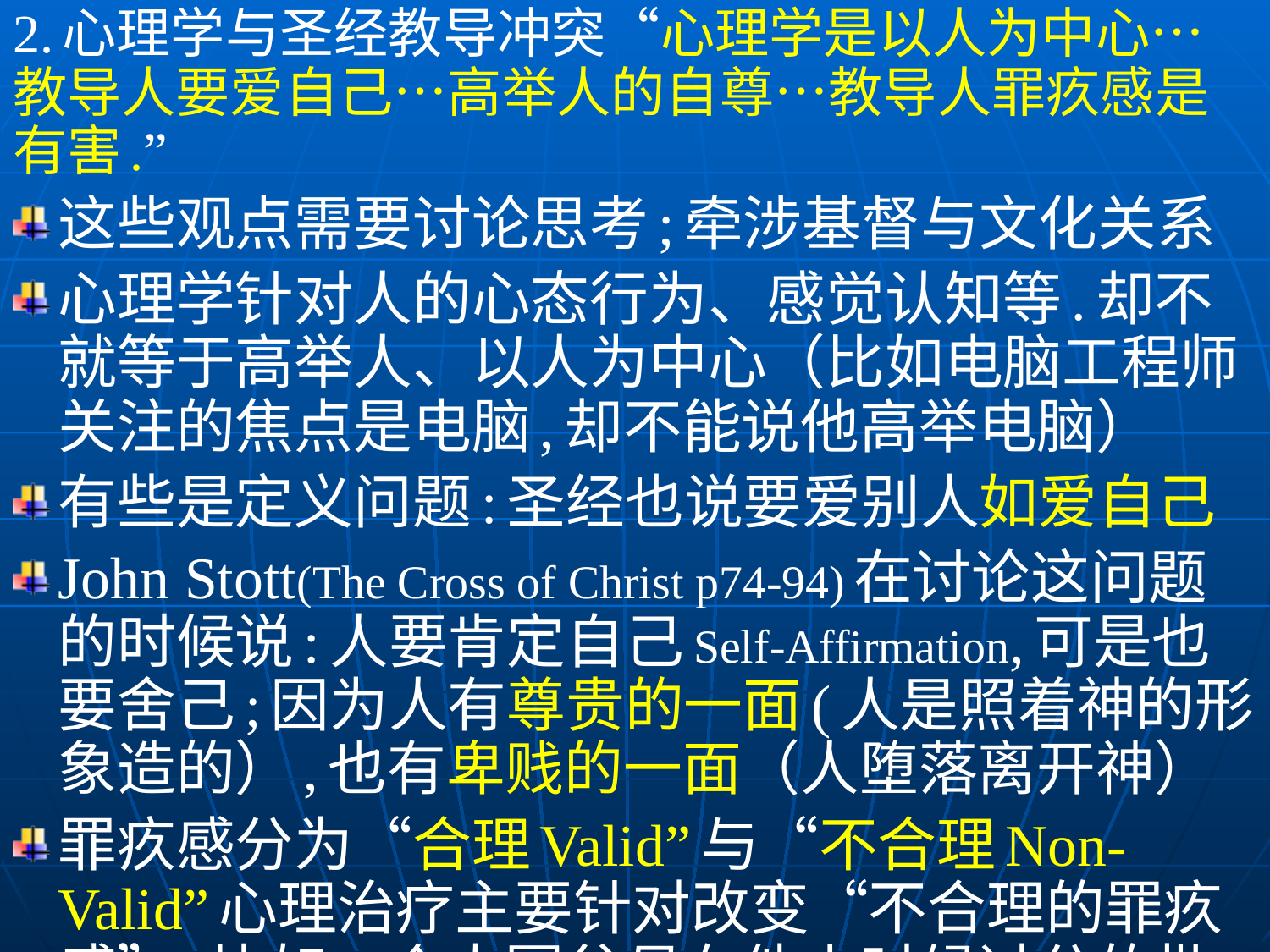

2.心理学与圣经教导冲突“心理学是以人为中心…教导人要爱自己…高举人的自尊…教导人罪疚感是有害.”
这些观点需要讨论思考;牵涉基督与文化关系
心理学针对人的心态行为、感觉认知等.却不就等于高举人、以人为中心（比如电脑工程师关注的焦点是电脑,却不能说他高举电脑）
有些是定义问题:圣经也说要爱别人如爱自己
John Stott(The Cross of Christ p74-94)在讨论这问题的时候说:人要肯定自己Self-Affirmation,可是也要舍己;因为人有尊贵的一面(人是照着神的形象造的）,也有卑贱的一面（人堕落离开神）
罪疚感分为“合理Valid”与“不合理Non-Valid”心理治疗主要针对改变“不合理的罪疚感”,比如一个人因父母在他小时候过分的批评、跟别人比较、缺乏关爱鼓励的后果